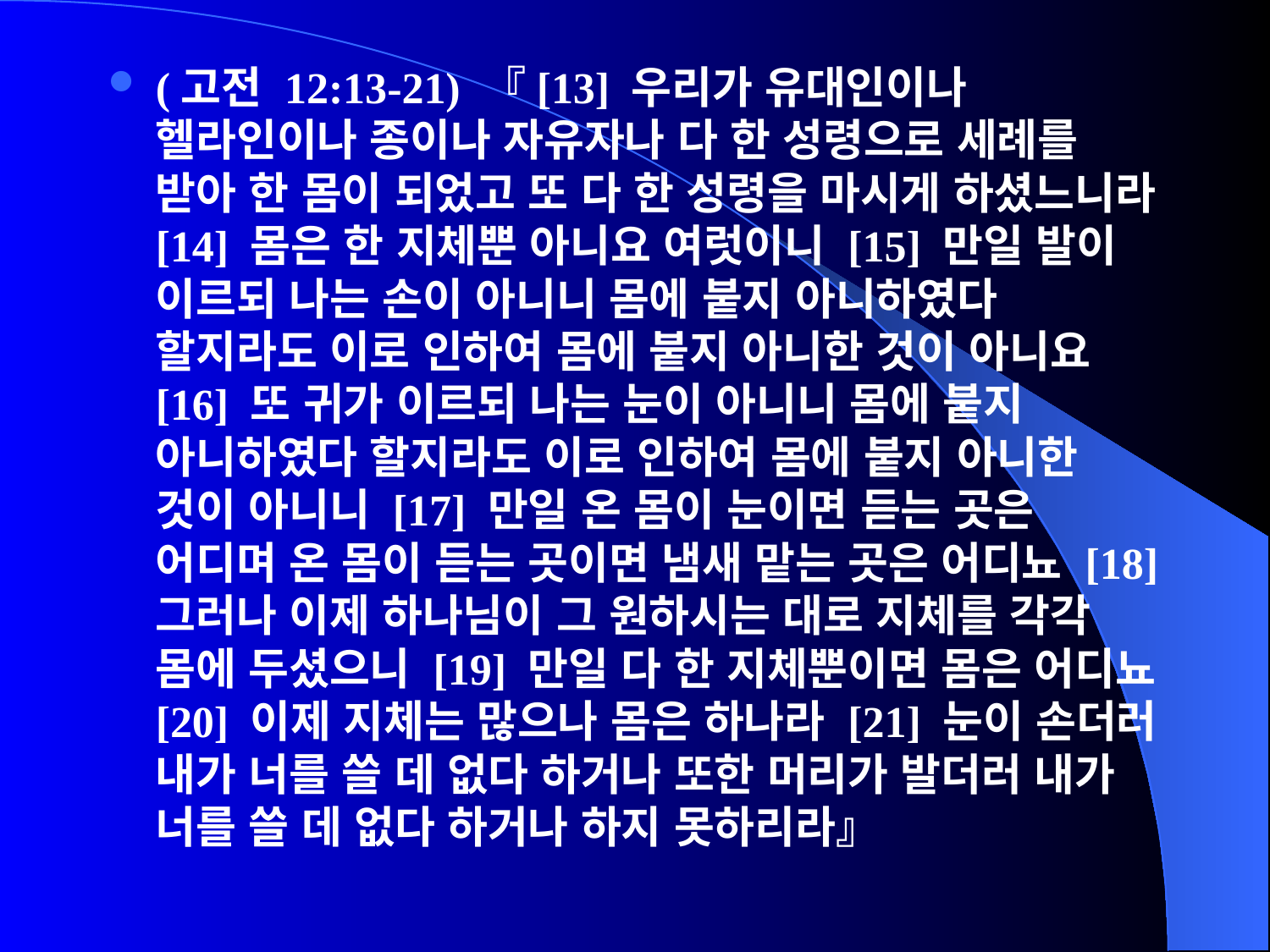

(고전 12:13-21) 『[13] 우리가 유대인이나 헬라인이나 종이나 자유자나 다 한 성령으로 세례를 받아 한 몸이 되었고 또 다 한 성령을 마시게 하셨느니라 [14] 몸은 한 지체뿐 아니요 여럿이니 [15] 만일 발이 이르되 나는 손이 아니니 몸에 붙지 아니하였다 할지라도 이로 인하여 몸에 붙지 아니한 것이 아니요 [16] 또 귀가 이르되 나는 눈이 아니니 몸에 붙지 아니하였다 할지라도 이로 인하여 몸에 붙지 아니한 것이 아니니 [17] 만일 온 몸이 눈이면 듣는 곳은 어디며 온 몸이 듣는 곳이면 냄새 맡는 곳은 어디뇨 [18] 그러나 이제 하나님이 그 원하시는 대로 지체를 각각 몸에 두셨으니 [19] 만일 다 한 지체뿐이면 몸은 어디뇨 [20] 이제 지체는 많으나 몸은 하나라 [21] 눈이 손더러 내가 너를 쓸 데 없다 하거나 또한 머리가 발더러 내가 너를 쓸 데 없다 하거나 하지 못하리라』